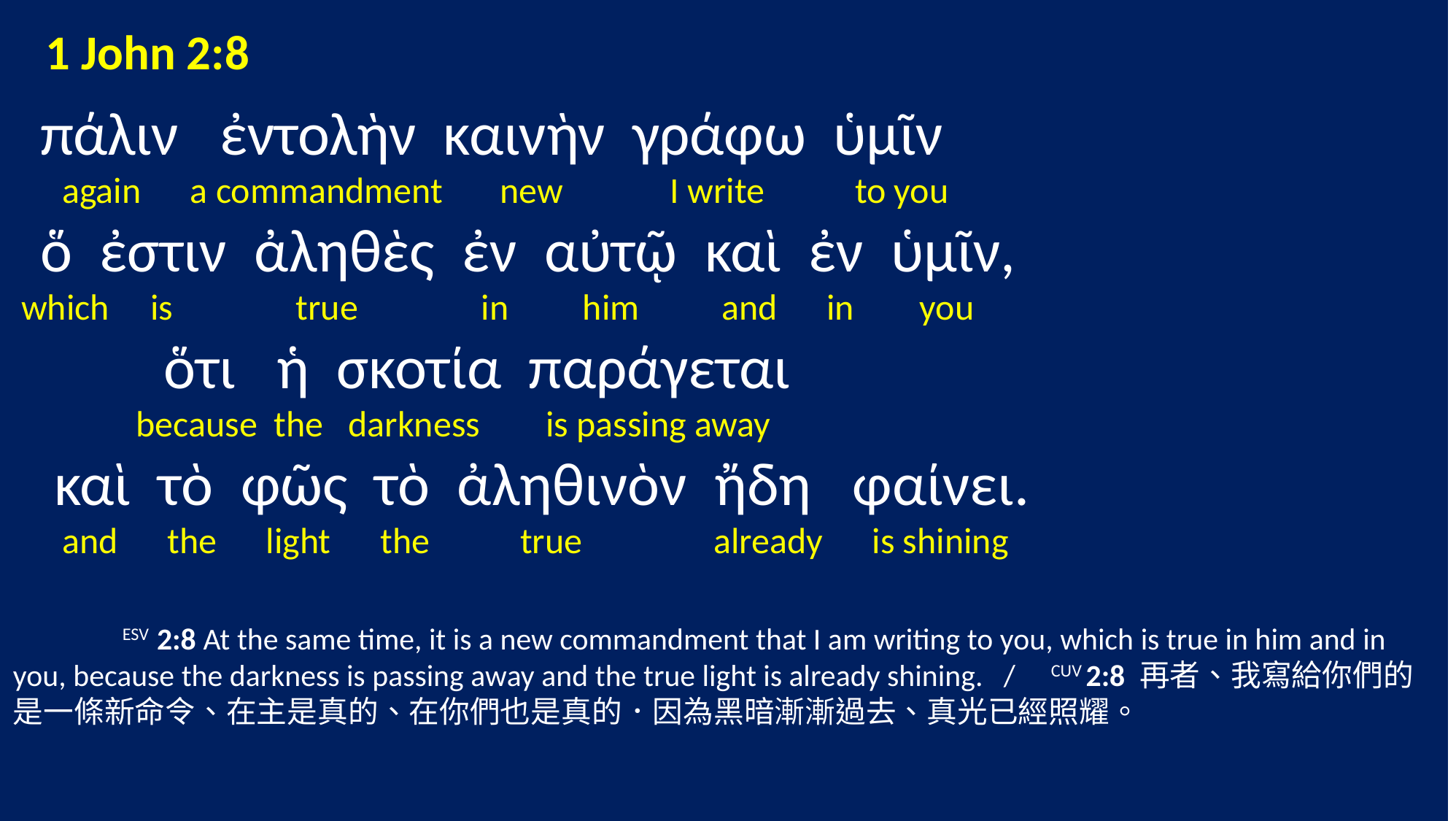

1 John 2:8

  πάλιν   ἐντολὴν  καινὴν  γράφω  ὑμῖν
      again      a commandment       new             I write           to you
  ὅ  ἐστιν  ἀληθὲς  ἐν  αὐτῷ  καὶ  ἐν  ὑμῖν,
 which     is               true               in         him          and      in        you
           ὅτι   ἡ  σκοτία  παράγεται
               because  the   darkness        is passing away
   καὶ  τὸ  φῶς  τὸ  ἀληθινὸν  ἤδη   φαίνει.
      and      the      light      the           true                already      is shining

	ESV  2:8 At the same time, it is a new commandment that I am writing to you, which is true in him and in you, because the darkness is passing away and the true light is already shining.   /     CUV 2:8 再者、我寫給你們的是一條新命令、在主是真的、在你們也是真的．因為黑暗漸漸過去、真光已經照耀。